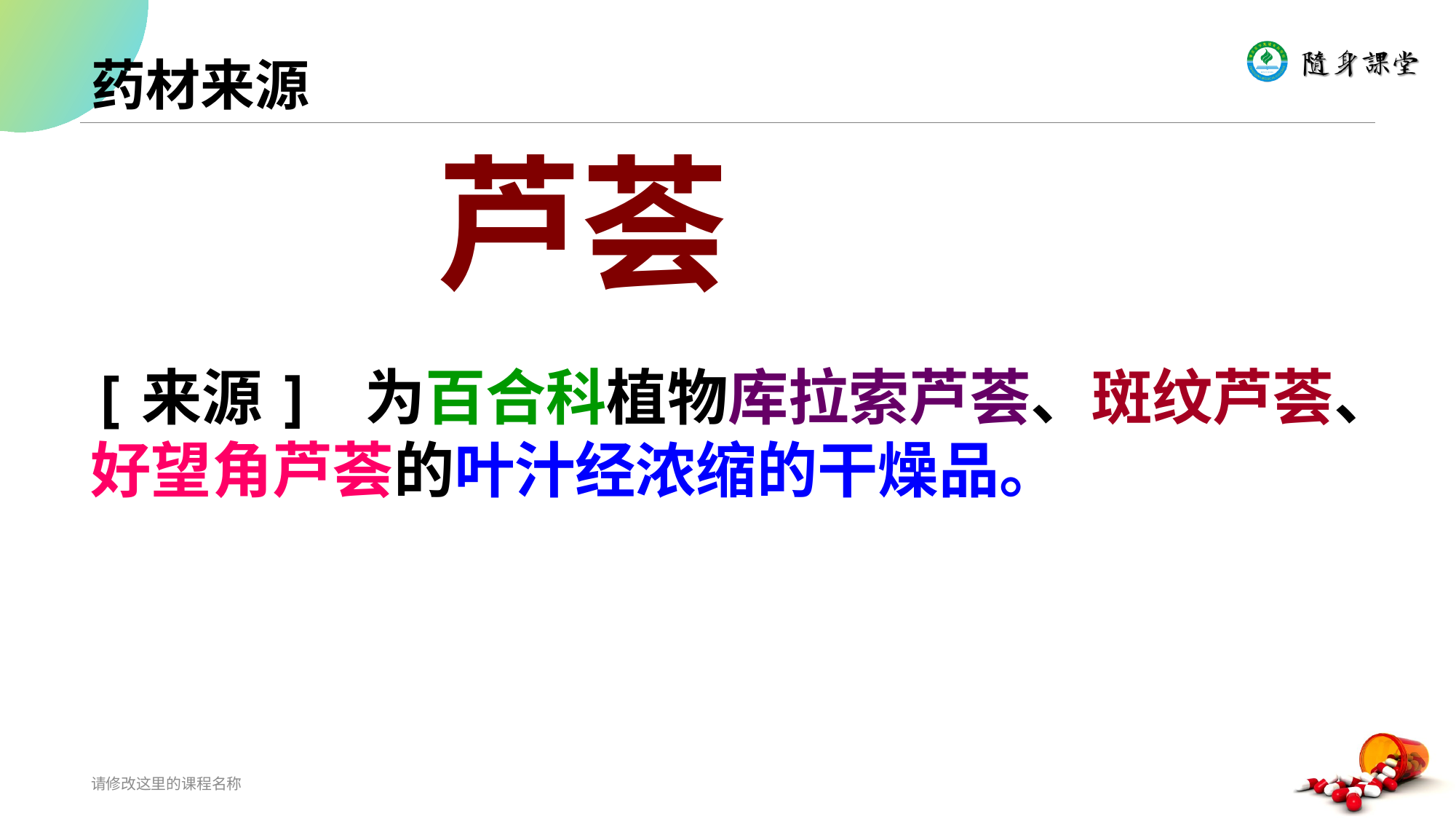

# 药材来源
芦荟

[来源] 为百合科植物库拉索芦荟、斑纹芦荟、好望角芦荟的叶汁经浓缩的干燥品。
请修改这里的课程名称
4